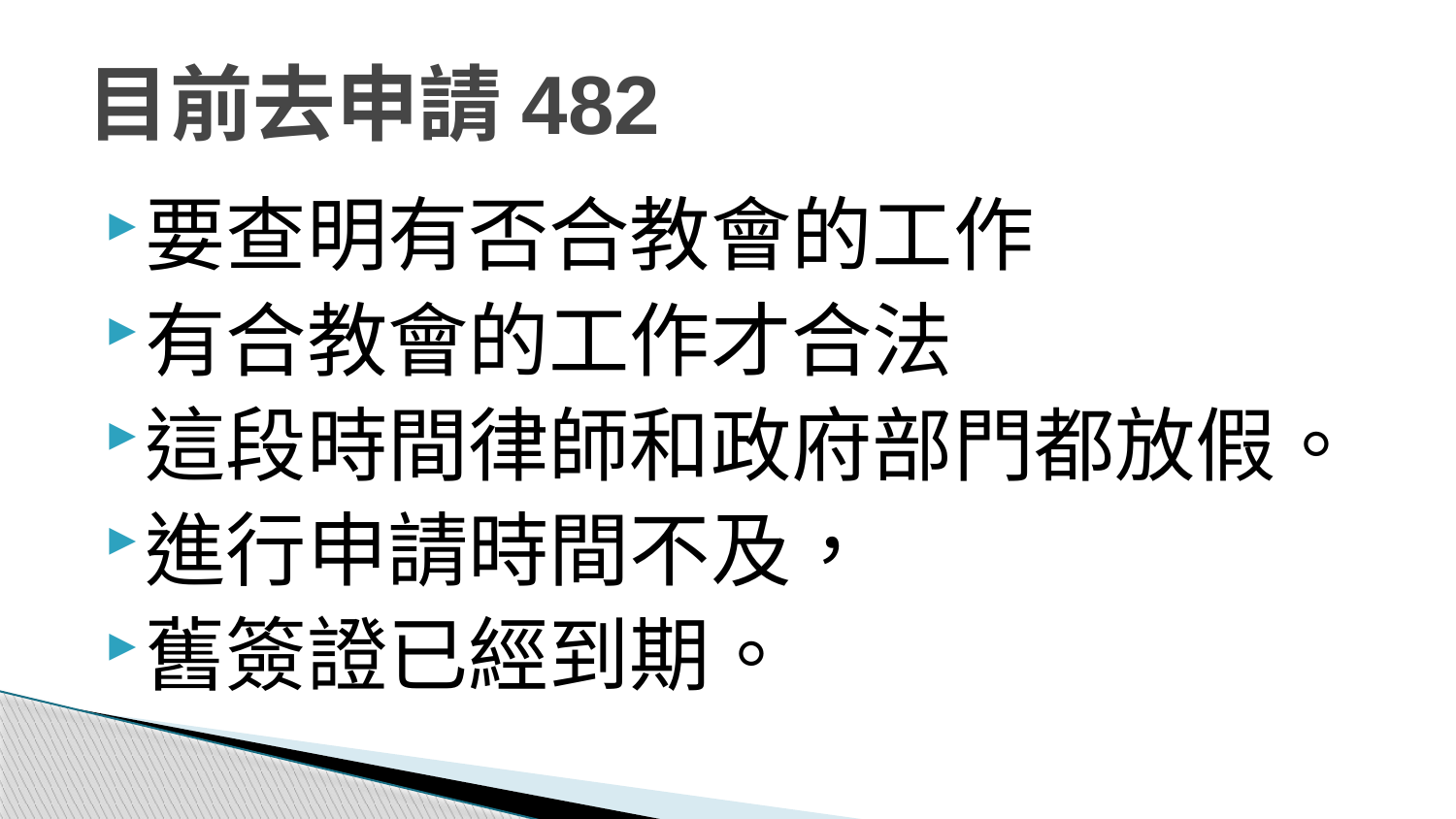

# 目前去申請482
要查明有否合教會的工作
有合教會的工作才合法
這段時間律師和政府部門都放假。
進行申請時間不及，
舊簽證已經到期。